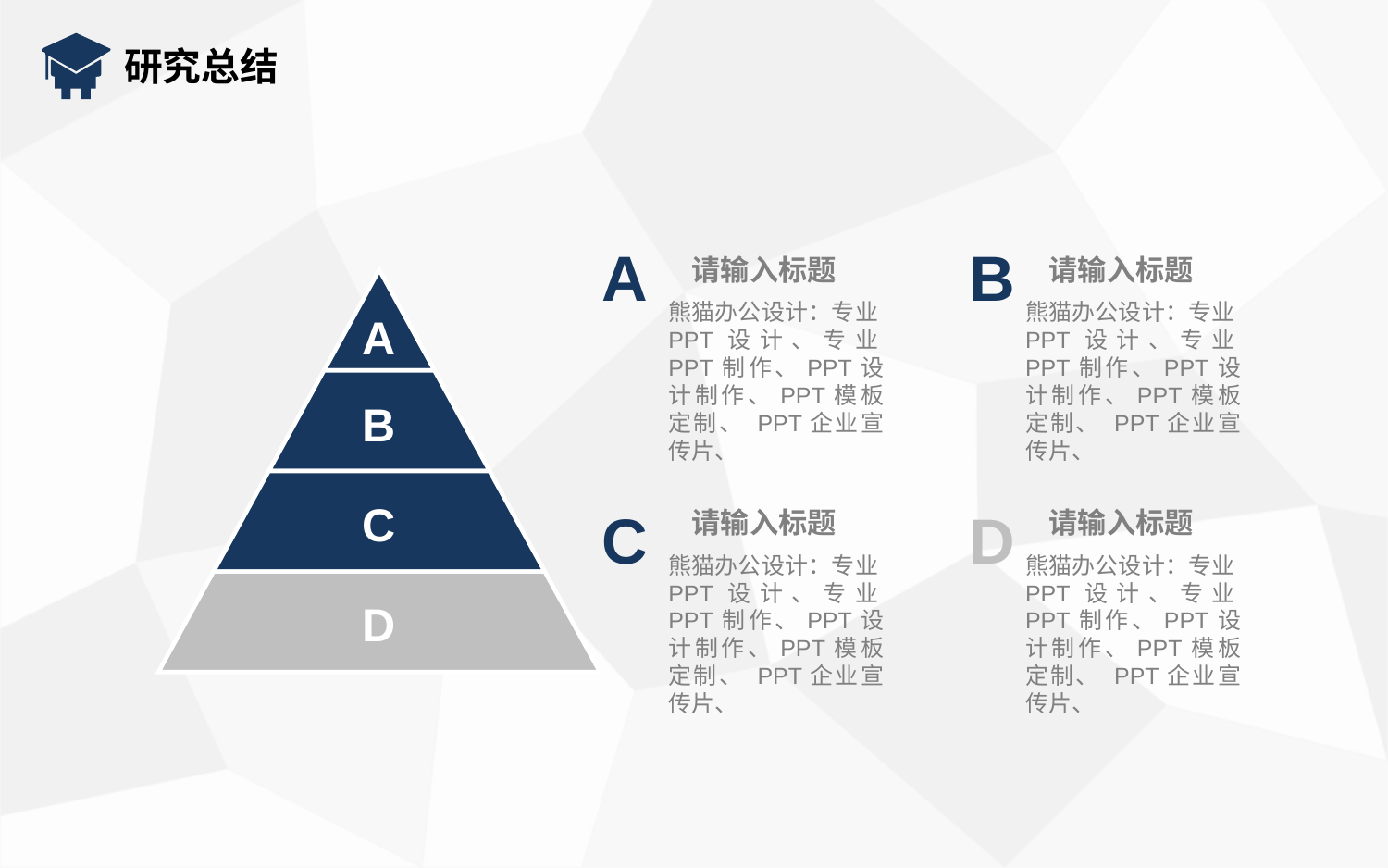

研究总结
A
B
请输入标题
请输入标题

熊猫办公设计：专业PPT设计、专业PPT制作、PPT设计制作、PPT模板定制、 PPT企业宣传片、
熊猫办公设计：专业PPT设计、专业PPT制作、PPT设计制作、PPT模板定制、 PPT企业宣传片、
A
B
C
C
D
请输入标题
请输入标题
熊猫办公设计：专业PPT设计、专业PPT制作、PPT设计制作、PPT模板定制、 PPT企业宣传片、
熊猫办公设计：专业PPT设计、专业PPT制作、PPT设计制作、PPT模板定制、 PPT企业宣传片、
D